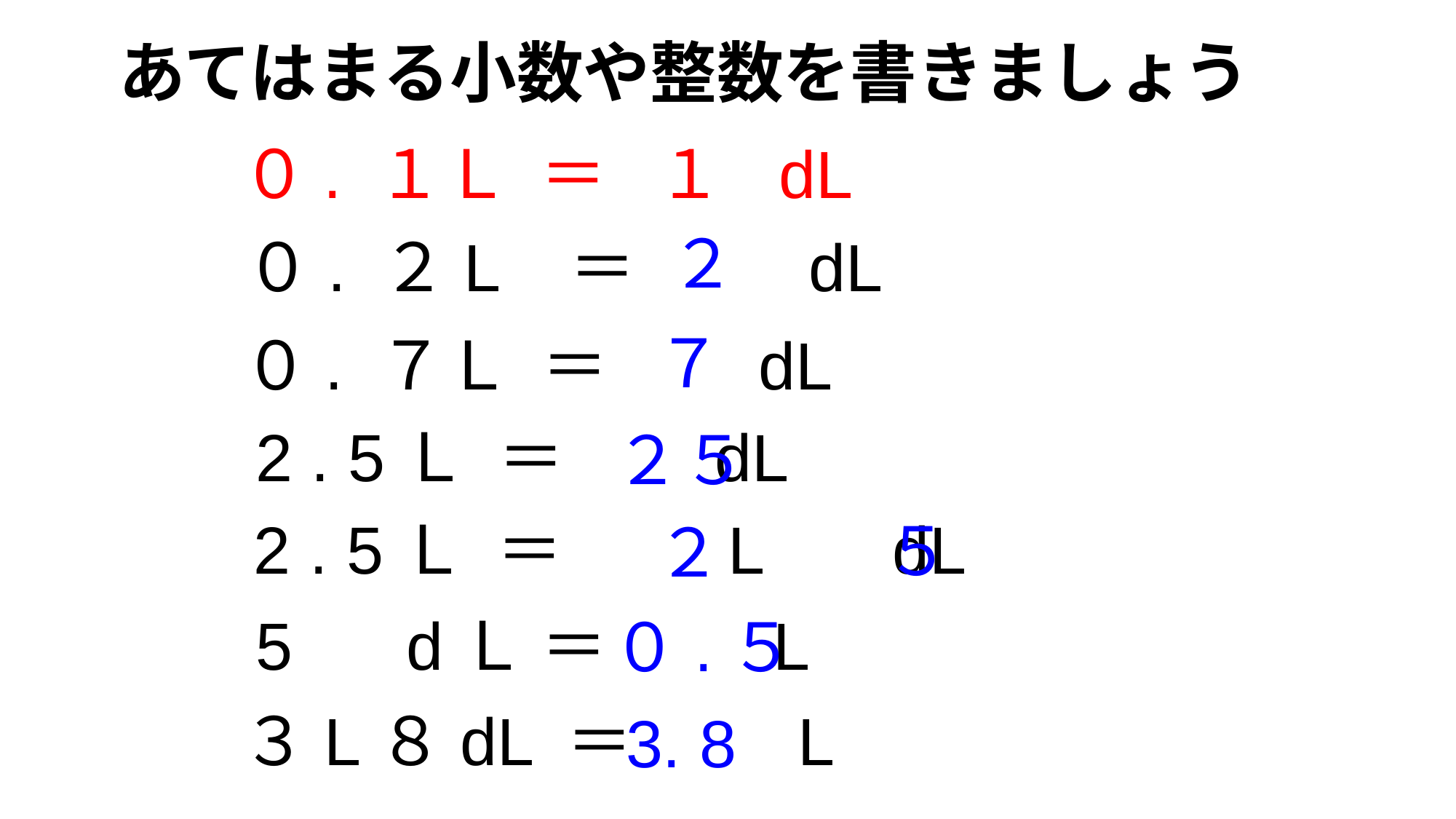

あてはまる小数や整数を書きましょう
０. １Ｌ  ＝   　   dL
１
 ２
０. ２L   ＝ 　     dL
７
０. ７Ｌ  ＝         dL
2 . 5Ｌ  ＝         dL
２５
2 . 5Ｌ  ＝          L       dL
５
２
5　 dＬ ＝          L
０.５
３L８dL ＝          L
3. 8